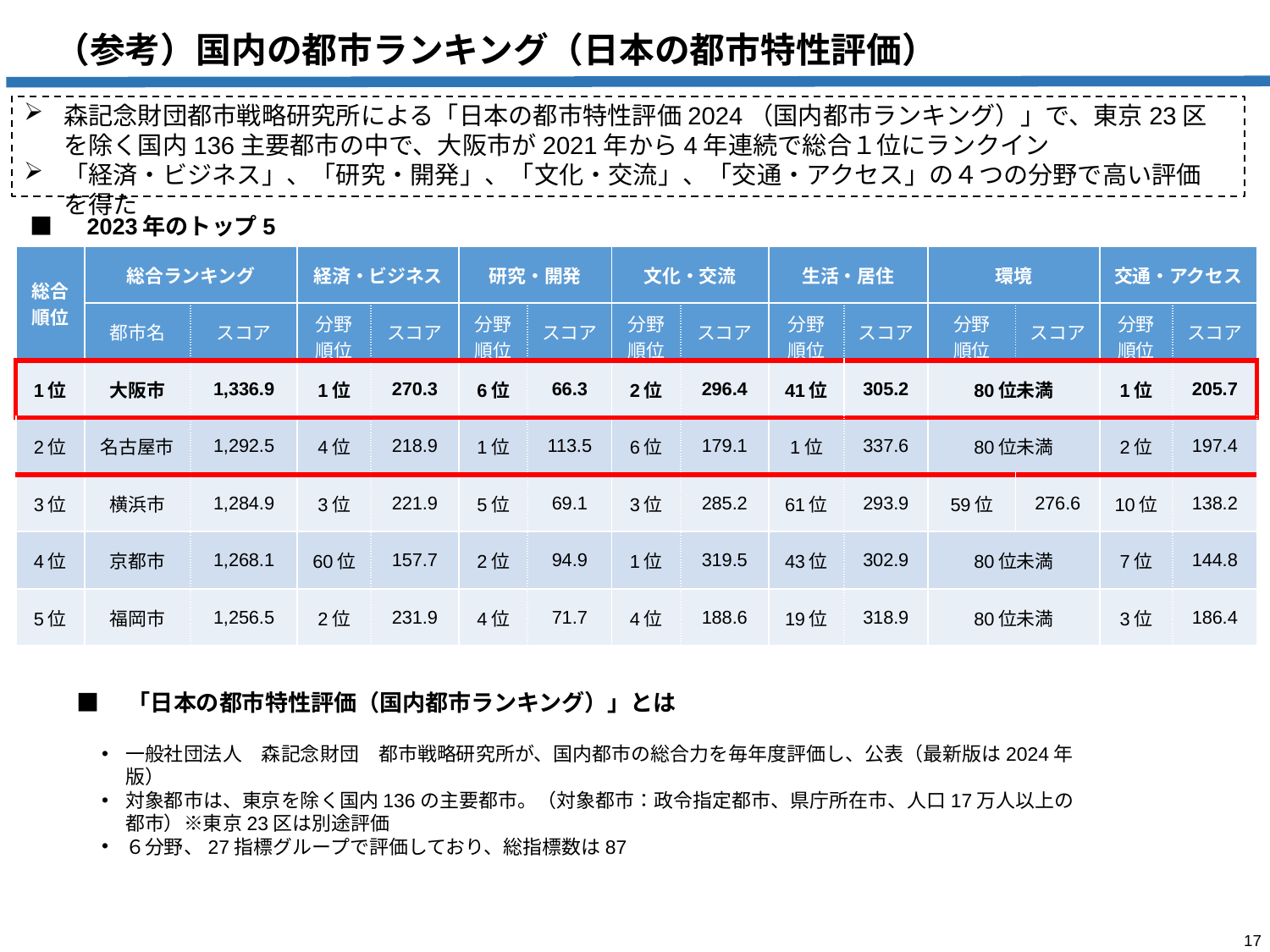

（参考）国内の都市ランキング（日本の都市特性評価）
森記念財団都市戦略研究所による「日本の都市特性評価2024（国内都市ランキング）」で、東京23区を除く国内136主要都市の中で、大阪市が2021年から4年連続で総合１位にランクイン
「経済・ビジネス」、「研究・開発」、「文化・交流」、「交通・アクセス」の４つの分野で高い評価を得た

■　2023年のトップ5
| 総合 順位 | 総合ランキング |  | 経済・ビジネス |  | 研究・開発 |  | 文化・交流 |  | 生活・居住 |  | 環境 |  | 交通・アクセス |  |
| --- | --- | --- | --- | --- | --- | --- | --- | --- | --- | --- | --- | --- | --- | --- |
|  | 都市名 | スコア | 分野 順位 | スコア | 分野 順位 | スコア | 分野 順位 | スコア | 分野 順位 | スコア | 分野 順位 | スコア | 分野 順位 | スコア |
| 1位 | 大阪市 | 1,336.9 | 1位 | 270.3 | 6位 | 66.3 | 2位 | 296.4 | 41位 | 305.2 | 80位未満 |  | 1位 | 205.7 |
| 2位 | 名古屋市 | 1,292.5 | 4位 | 218.9 | 1位 | 113.5 | 6位 | 179.1 | 1位 | 337.6 | 80位未満 |  | 2位 | 197.4 |
| 3位 | 横浜市 | 1,284.9 | 3位 | 221.9 | 5位 | 69.1 | 3位 | 285.2 | 61位 | 293.9 | 59位 | 276.6 | 10位 | 138.2 |
| 4位 | 京都市 | 1,268.1 | 60位 | 157.7 | 2位 | 94.9 | 1位 | 319.5 | 43位 | 302.9 | 80位未満 | 80位未満 | 7位 | 144.8 |
| 5位 | 福岡市 | 1,256.5 | 2位 | 231.9 | 4位 | 71.7 | 4位 | 188.6 | 19位 | 318.9 | 80位未満 |  | 3位 | 186.4 |
■　「日本の都市特性評価（国内都市ランキング）」とは
一般社団法人　森記念財団　都市戦略研究所が、国内都市の総合力を毎年度評価し、公表（最新版は2024年版）
対象都市は、東京を除く国内136の主要都市。（対象都市：政令指定都市、県庁所在市、人口17万人以上の都市）※東京23区は別途評価
６分野、27指標グループで評価しており、総指標数は87
17